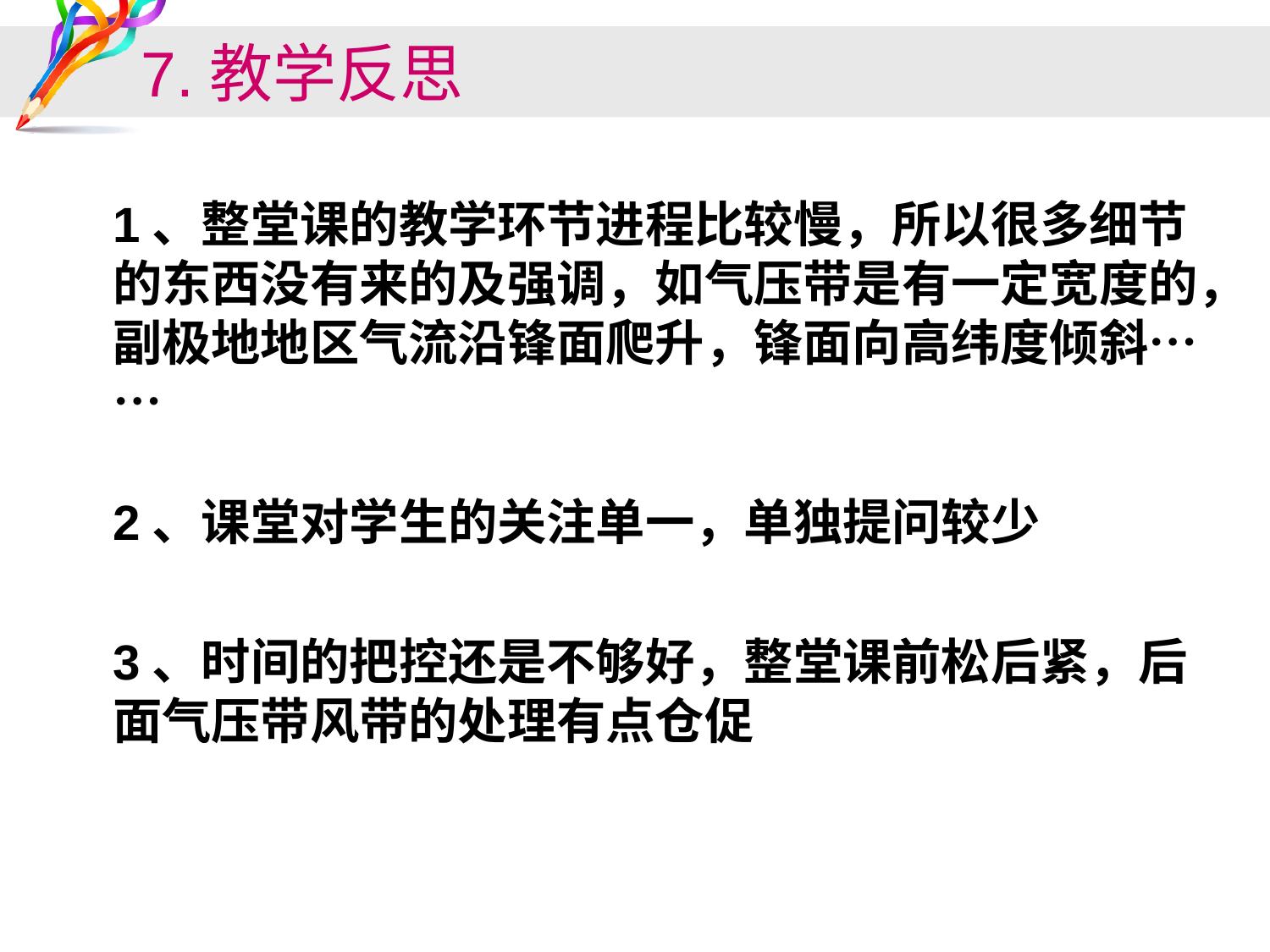

7.教学反思
1、整堂课的教学环节进程比较慢，所以很多细节的东西没有来的及强调，如气压带是有一定宽度的，副极地地区气流沿锋面爬升，锋面向高纬度倾斜……
2、课堂对学生的关注单一，单独提问较少
3、时间的把控还是不够好，整堂课前松后紧，后面气压带风带的处理有点仓促